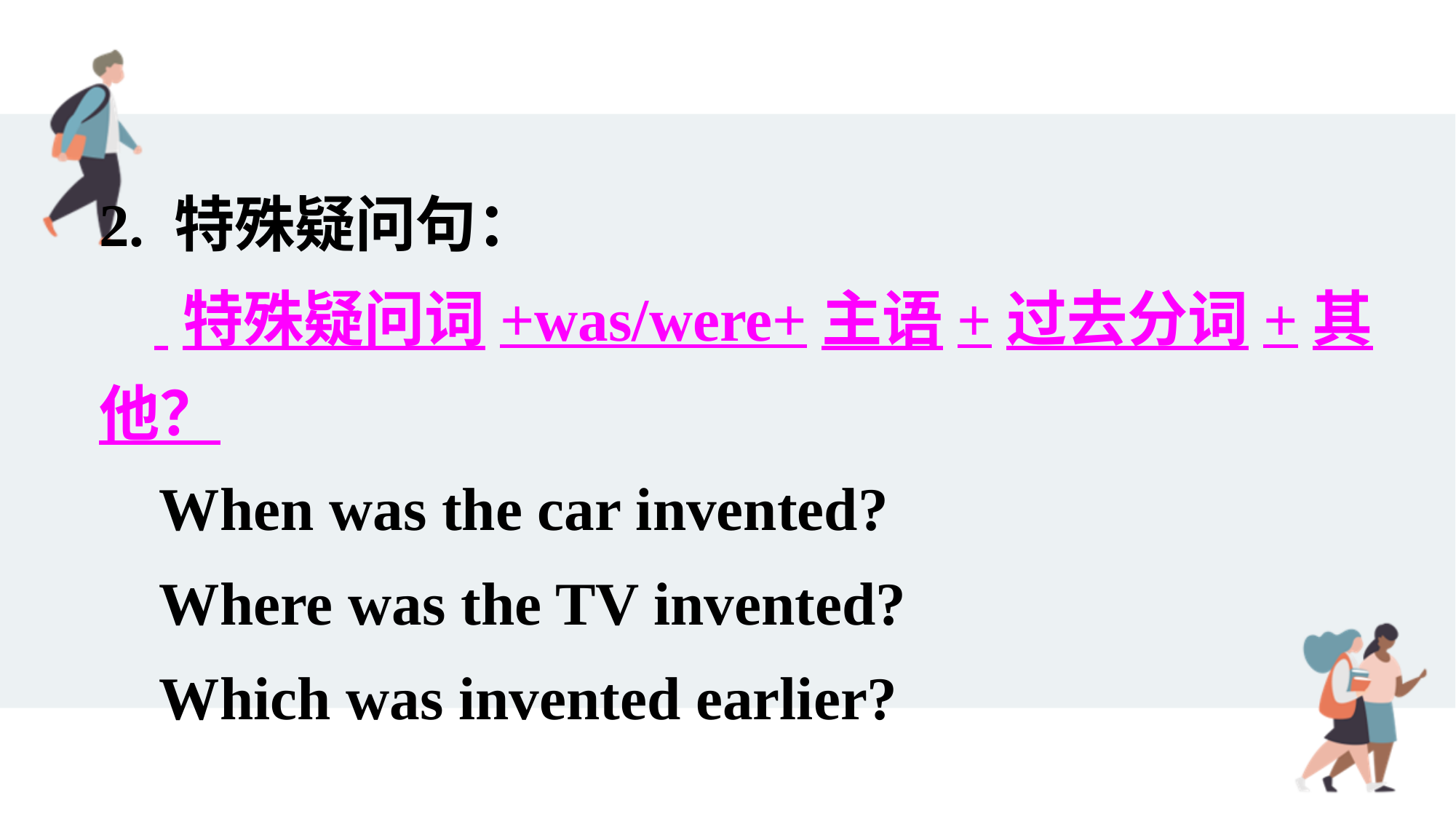

2. 特殊疑问句：
     特殊疑问词+was/were+主语+过去分词+其他？
    When was the car invented?
    Where was the TV invented?
    Which was invented earlier?